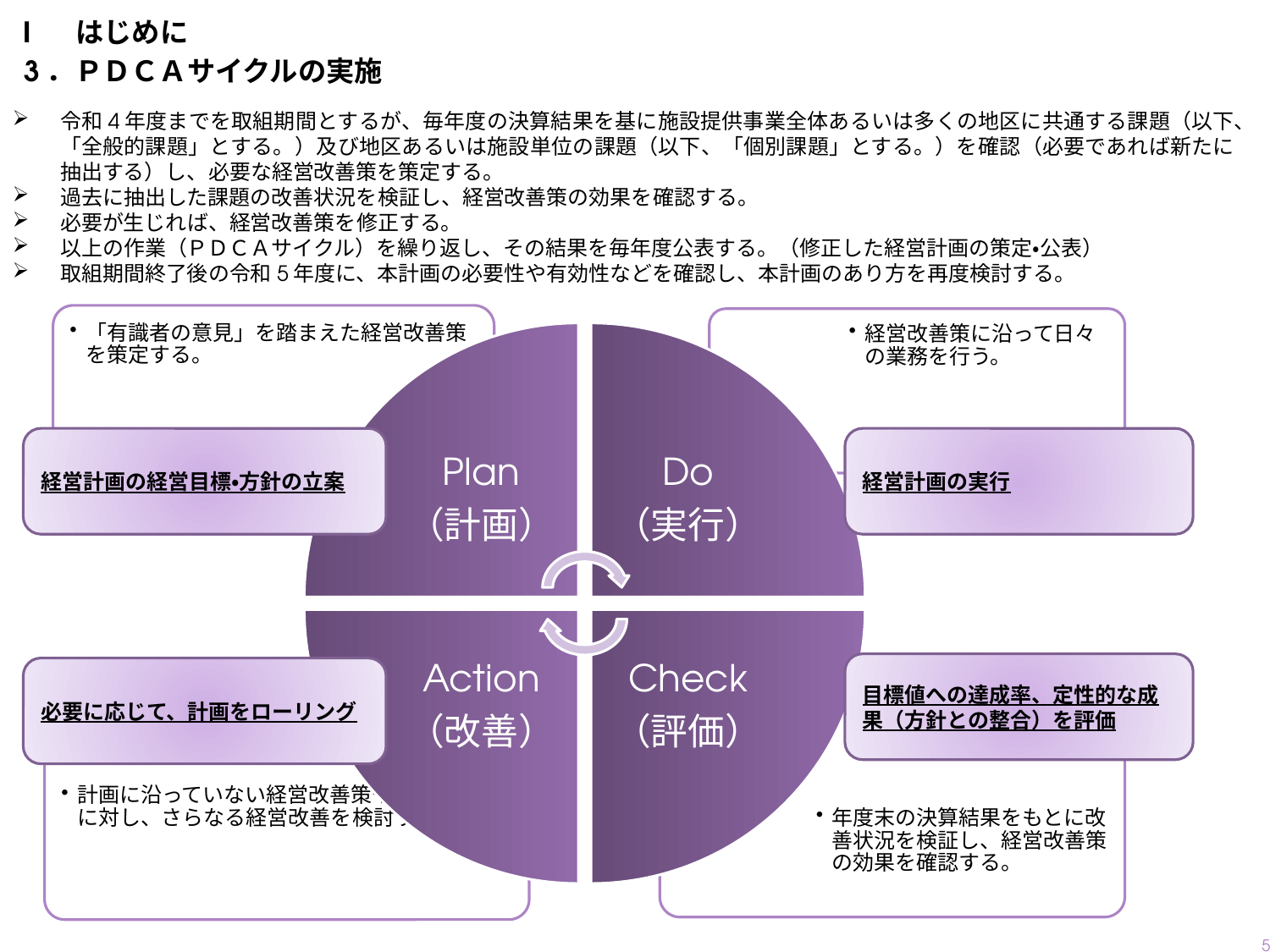

# Ⅰ　はじめに
3．ＰＤＣＡサイクルの実施
令和4年度までを取組期間とするが、毎年度の決算結果を基に施設提供事業全体あるいは多くの地区に共通する課題（以下、「全般的課題」とする。）及び地区あるいは施設単位の課題（以下、「個別課題」とする。）を確認（必要であれば新たに抽出する）し、必要な経営改善策を策定する。
過去に抽出した課題の改善状況を検証し、経営改善策の効果を確認する。
必要が生じれば、経営改善策を修正する。
以上の作業（ＰＤＣＡサイクル）を繰り返し、その結果を毎年度公表する。（修正した経営計画の策定・公表）
取組期間終了後の令和5年度に、本計画の必要性や有効性などを確認し、本計画のあり方を再度検討する。
年度末の決算結果をもとに改善状況を検証し、経営改善策の効果を確認する。
計画に沿っていない経営改善策や新たな課題に対し、さらなる経営改善を検討する。
経営改善策に沿って日々の業務を行う。
「有識者の意見」を踏まえた経営改善策を策定する。
Plan
（計画）
Do
（実行）
Check
（評価）
Action
（改善）
経営計画の経営目標・方針の立案
経営計画の実行
目標値への達成率、定性的な成果（方針との整合）を評価
必要に応じて、計画をローリング
5